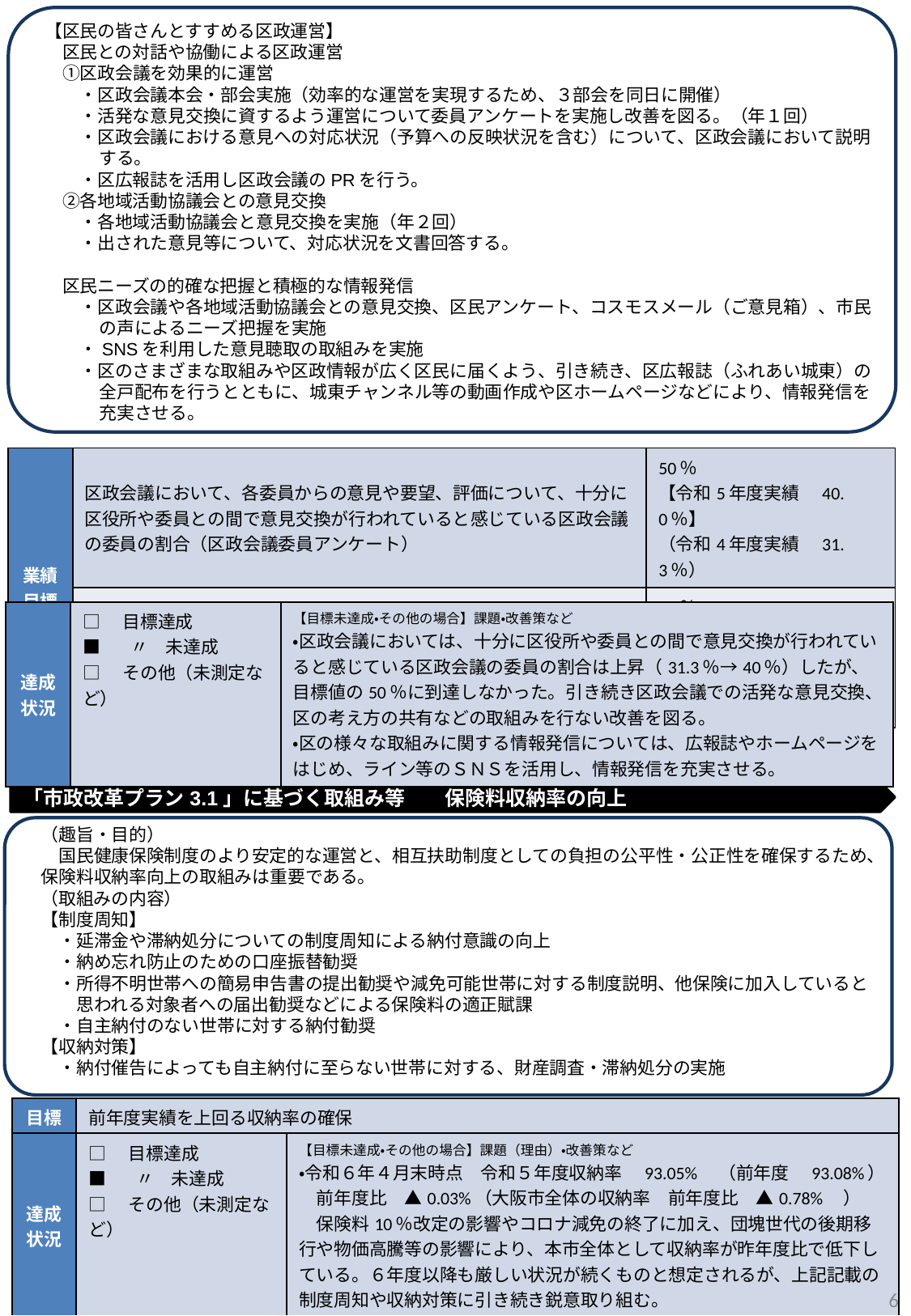

【区民の皆さんとすすめる区政運営】
　区民との対話や協働による区政運営
　①区政会議を効果的に運営
　　・区政会議本会・部会実施（効率的な運営を実現するため、３部会を同日に開催）
　　・活発な意見交換に資するよう運営について委員アンケートを実施し改善を図る。（年１回）
　　・区政会議における意見への対応状況（予算への反映状況を含む）について、区政会議において説明する。
　　・区広報誌を活用し区政会議のPRを行う。
　②各地域活動協議会との意見交換
　　・各地域活動協議会と意見交換を実施（年２回）
　　・出された意見等について、対応状況を文書回答する。

　区民ニーズの的確な把握と積極的な情報発信
　　・区政会議や各地域活動協議会との意見交換、区民アンケート、コスモスメール（ご意見箱）、市民の声によるニーズ把握を実施
　　・SNSを利用した意見聴取の取組みを実施
　　・区のさまざまな取組みや区政情報が広く区民に届くよう、引き続き、区広報誌（ふれあい城東）の全戸配布を行うとともに、城東チャンネル等の動画作成や区ホームページなどにより、情報発信を充実させる。

| 業績目標 | 区政会議において、各委員からの意見や要望、評価について、十分に区役所や委員との間で意見交換が行われていると感じている区政会議の委員の割合（区政会議委員アンケート） | 50％ 【令和5年度実績　40.0％】 （令和4年度実績　31.3％） |
| --- | --- | --- |
|  | 区の様々な取組み（施策・事業・イベントなど）に関する情報が、区役所から届いていると感じる割合（区民アンケート） | 52％ 【令和5年度実績　46.0％】 （令和4年度実績　54.1％） |
| 達成状況 | □　目標達成　　 ■　 〃　未達成 □　その他（未測定など） | 【目標未達成・その他の場合】課題・改善策など ・区政会議においては、十分に区役所や委員との間で意見交換が行われていると感じている区政会議の委員の割合は上昇（31.3％→40％）したが、目標値の50％に到達しなかった。引き続き区政会議での活発な意見交換、区の考え方の共有などの取組みを行ない改善を図る。 ・区の様々な取組みに関する情報発信については、広報誌やホームページをはじめ、ライン等のＳＮＳを活用し、情報発信を充実させる。 |
| --- | --- | --- |
「市政改革プラン3.1」に基づく取組み等　　保険料収納率の向上

（趣旨・目的）
　国民健康保険制度のより安定的な運営と、相互扶助制度としての負担の公平性・公正性を確保するため、保険料収納率向上の取組みは重要である。
（取組みの内容）
【制度周知】
　・延滞金や滞納処分についての制度周知による納付意識の向上
　・納め忘れ防止のための口座振替勧奨
　・所得不明世帯への簡易申告書の提出勧奨や減免可能世帯に対する制度説明、他保険に加入していると
　　思われる対象者への届出勧奨などによる保険料の適正賦課
　・自主納付のない世帯に対する納付勧奨
【収納対策】
　・納付催告によっても自主納付に至らない世帯に対する、財産調査・滞納処分の実施

| 目標 | 前年度実績を上回る収納率の確保 |
| --- | --- |
| 達成状況 | □　目標達成　　 ■　 〃　未達成 □　その他（未測定など） | 【目標未達成・その他の場合】課題（理由）・改善策など ・令和６年４月末時点　令和５年度収納率　93.05%　（前年度　93.08%）　前年度比　▲0.03%（大阪市全体の収納率　前年度比　▲0.78%　） 　保険料10％改定の影響やコロナ減免の終了に加え、団塊世代の後期移行や物価高騰等の影響により、本市全体として収納率が昨年度比で低下している。６年度以降も厳しい状況が続くものと想定されるが、上記記載の制度周知や収納対策に引き続き鋭意取り組む。 |
| --- | --- | --- |
6